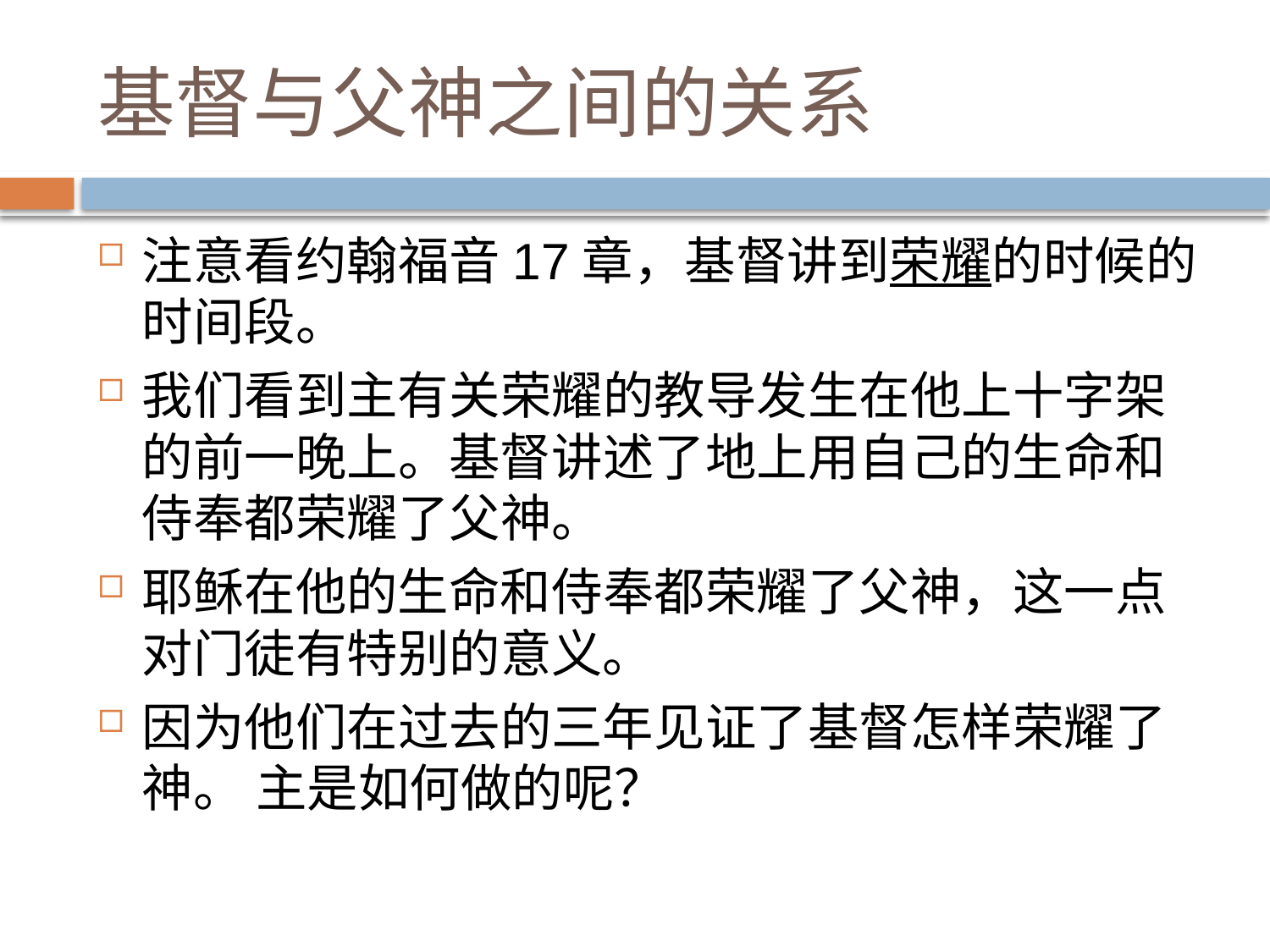

# 基督与父神之间的关系
注意看约翰福音17章，基督讲到荣耀的时候的时间段。
我们看到主有关荣耀的教导发生在他上十字架的前一晚上。基督讲述了地上用自己的生命和侍奉都荣耀了父神。
耶稣在他的生命和侍奉都荣耀了父神，这一点对门徒有特别的意义。
因为他们在过去的三年见证了基督怎样荣耀了神。 主是如何做的呢？